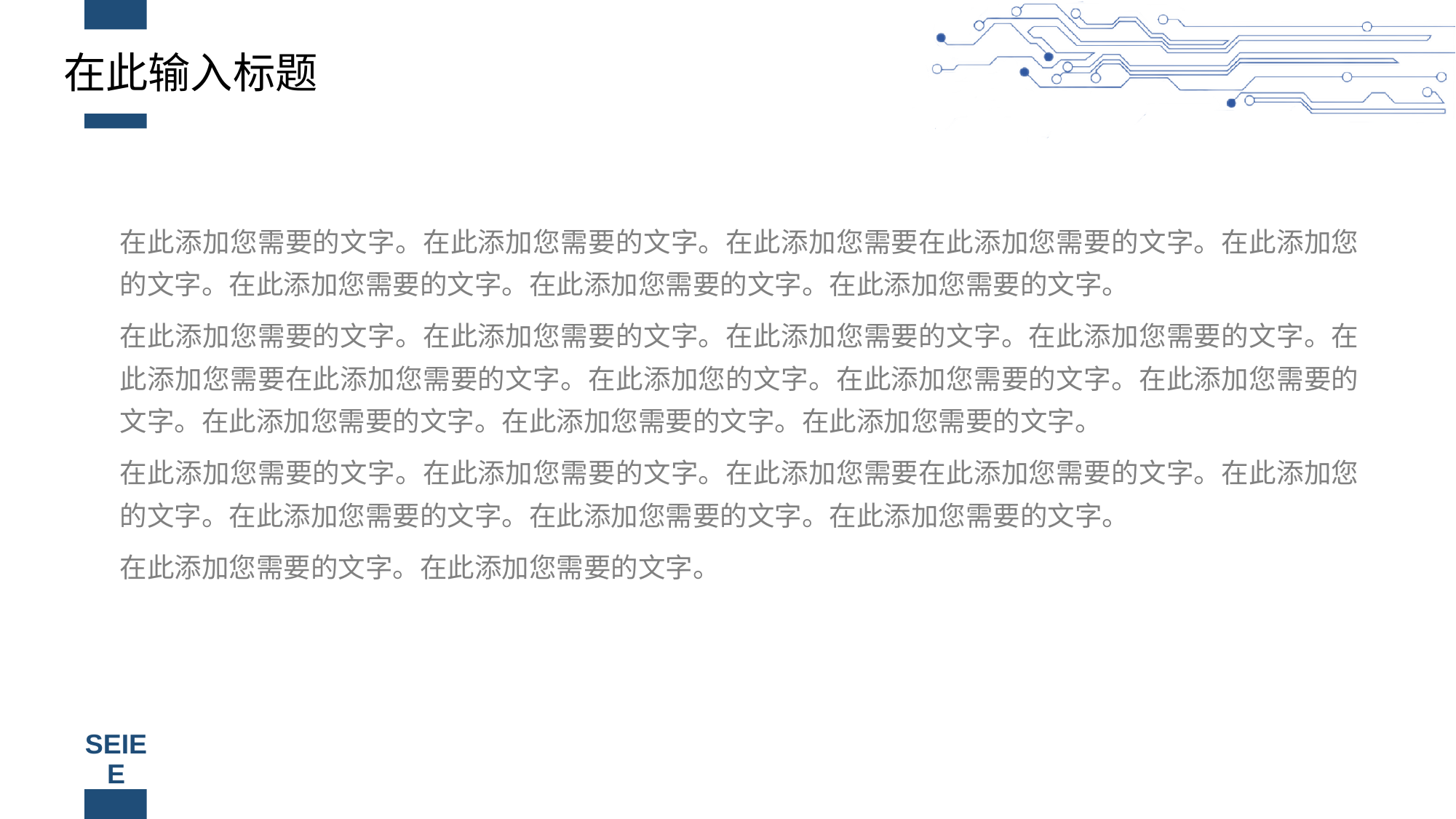

在此输入标题
在此添加您需要的文字。在此添加您需要的文字。在此添加您需要在此添加您需要的文字。在此添加您的文字。在此添加您需要的文字。在此添加您需要的文字。在此添加您需要的文字。
在此添加您需要的文字。在此添加您需要的文字。在此添加您需要的文字。在此添加您需要的文字。在此添加您需要在此添加您需要的文字。在此添加您的文字。在此添加您需要的文字。在此添加您需要的文字。在此添加您需要的文字。在此添加您需要的文字。在此添加您需要的文字。
在此添加您需要的文字。在此添加您需要的文字。在此添加您需要在此添加您需要的文字。在此添加您的文字。在此添加您需要的文字。在此添加您需要的文字。在此添加您需要的文字。
在此添加您需要的文字。在此添加您需要的文字。